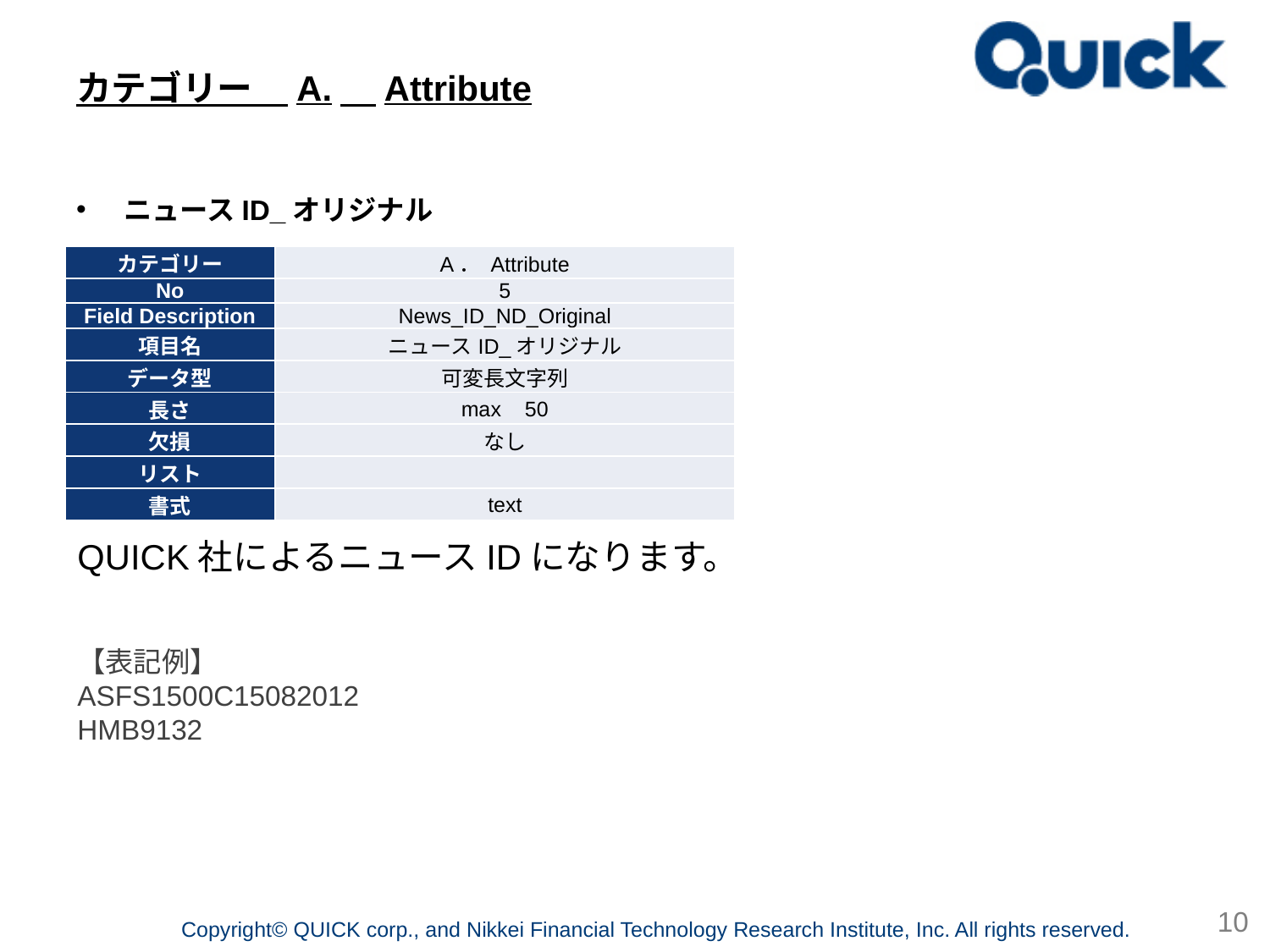

# カテゴリー　A.　Attribute
ニュースID_オリジナル
| カテゴリー | A． Attribute |
| --- | --- |
| No | 5 |
| Field Description | News\_ID\_ND\_Original |
| 項目名 | ニュースID\_オリジナル |
| データ型 | 可変長文字列 |
| 長さ | max 50 |
| 欠損 | なし |
| リスト |  |
| 書式 | text |
QUICK社によるニュースIDになります。

【表記例】
ASFS1500C15082012
HMB9132
10